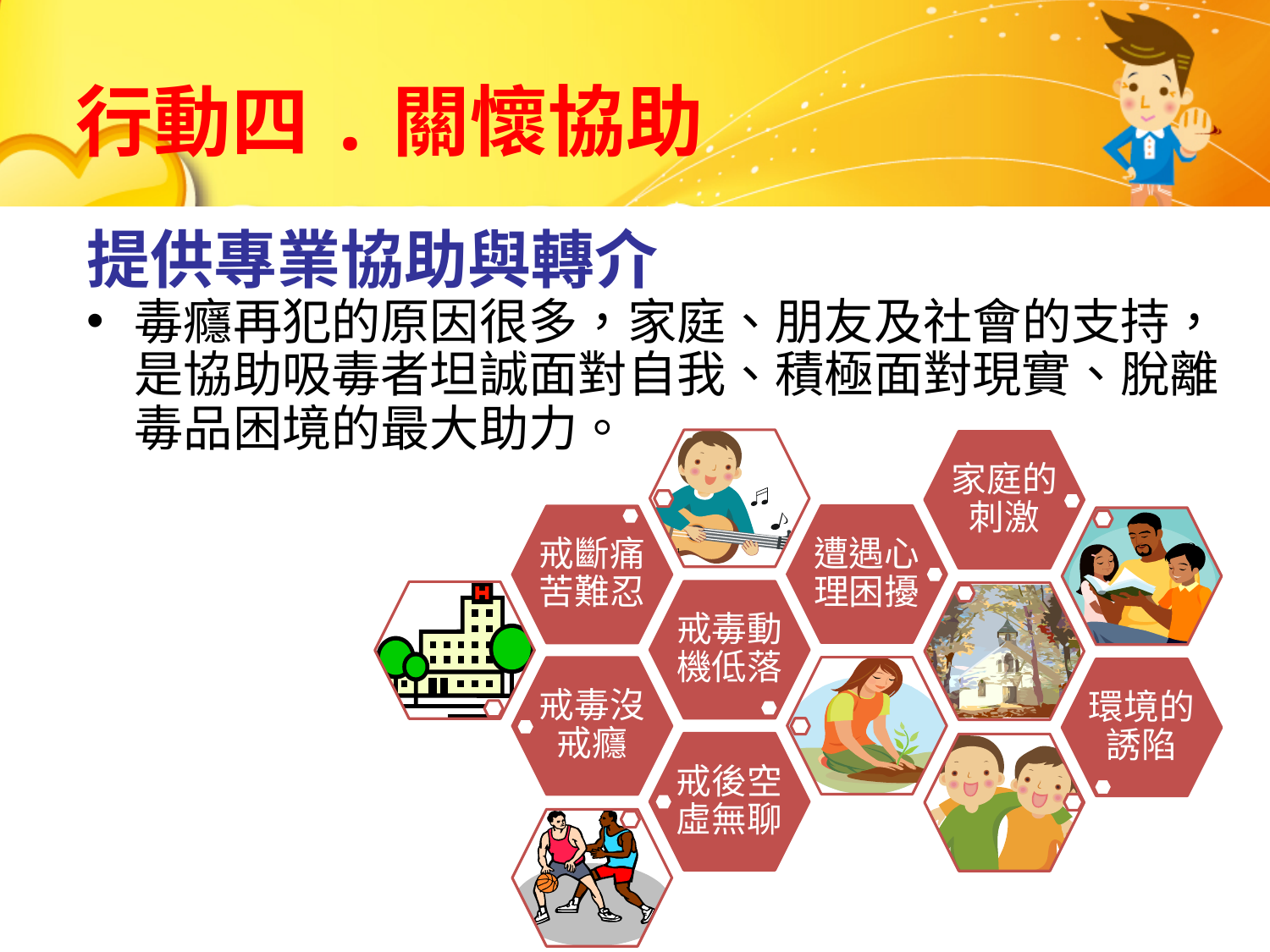

行動四.關懷協助
提供專業協助與轉介
毒癮再犯的原因很多，家庭、朋友及社會的支持，是協助吸毒者坦誠面對自我、積極面對現實、脫離毒品困境的最大助力。

戒毒沒戒癮
戒毒動機低落
戒斷痛苦難忍
遭遇心理困擾
家庭的刺激
環境的誘陷
戒後空虛無聊